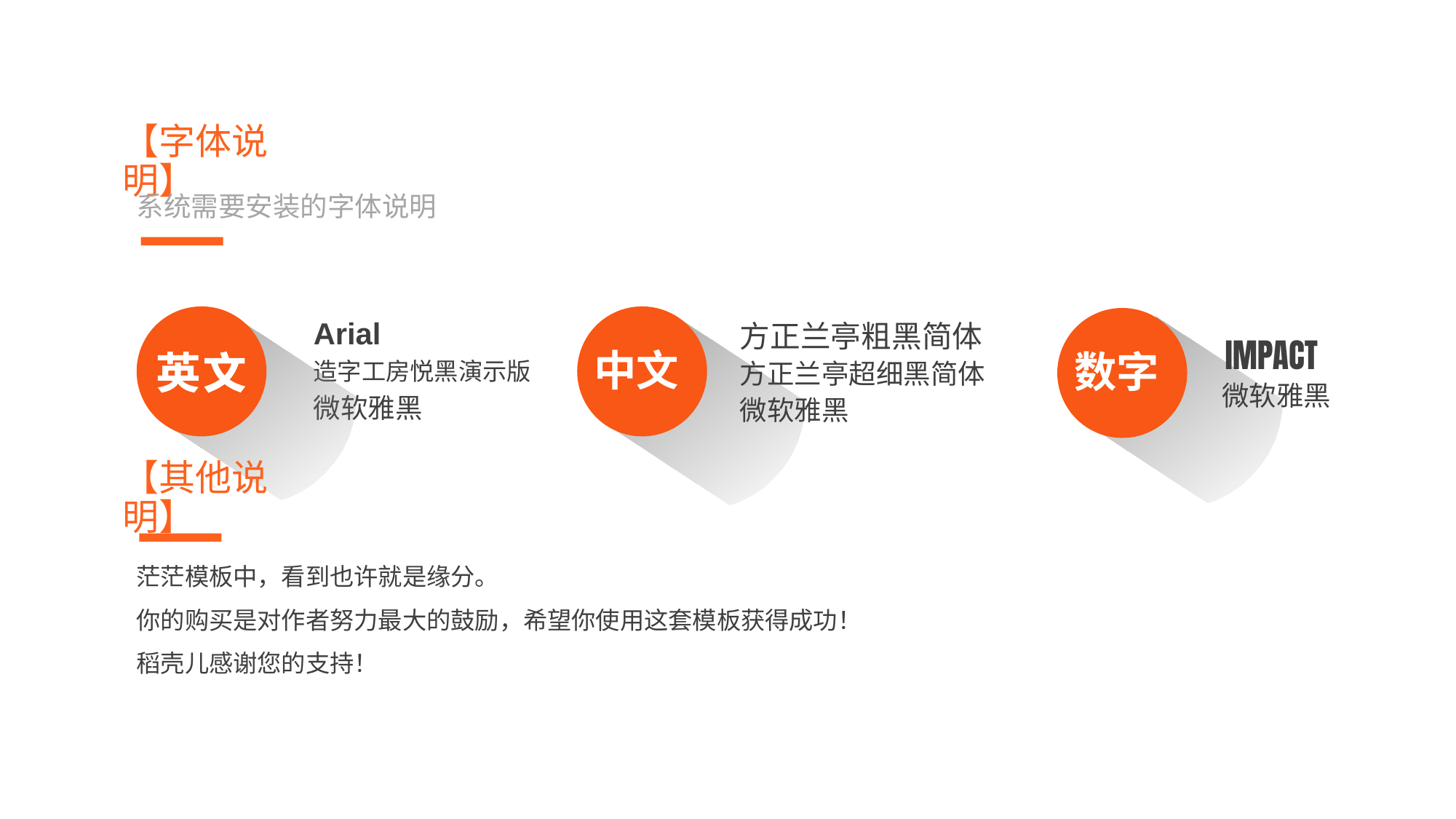

【字体说明】
系统需要安装的字体说明

中文

数字

Arial
方正兰亭粗黑简体
IMPACT
造字工房悦黑演示版
方正兰亭超细黑简体
微软雅黑
微软雅黑
微软雅黑
【其他说明】

茫茫模板中，看到也许就是缘分。
你的购买是对作者努力最大的鼓励，希望你使用这套模板获得成功！
稻壳儿感谢您的支持！